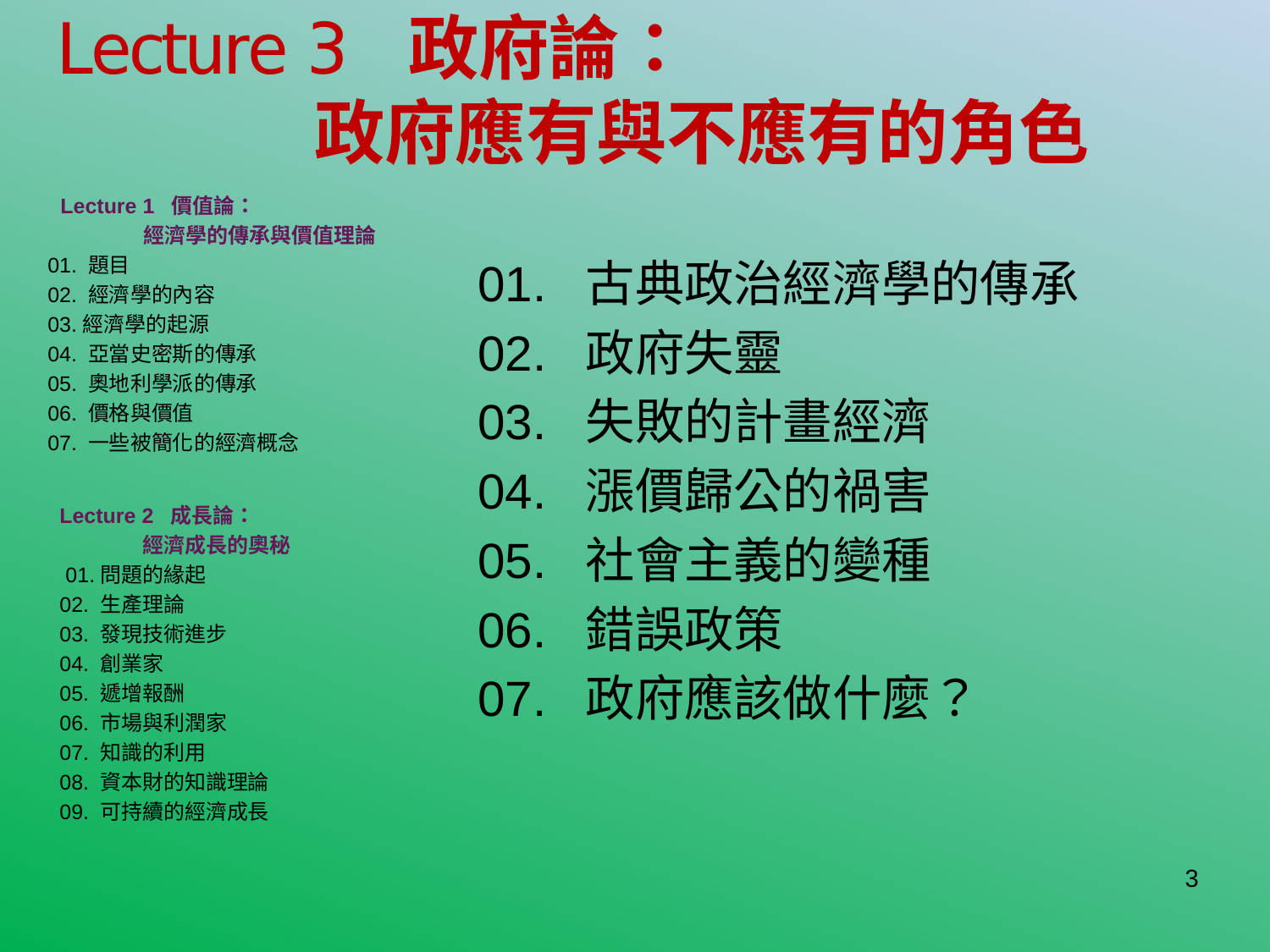

# Lecture 3  政府論： 政府應有與不應有的角色
Lecture 1  價值論：
                經濟學的傳承與價值理論
01. 題目
02. 經濟學的內容
03.經濟學的起源
04. 亞當史密斯的傳承
05. 奧地利學派的傳承
06. 價格與價值
07. 一些被簡化的經濟概念
01.  古典政治經濟學的傳承
02.  政府失靈
03.  失敗的計畫經濟
04.  漲價歸公的禍害
05.  社會主義的變種
06.  錯誤政策
07.  政府應該做什麼？
Lecture 2  成長論：
                經濟成長的奧秘
 01.問題的緣起
02. 生產理論
03. 發現技術進步
04. 創業家
05. 遞增報酬
06. 市場與利潤家
07. 知識的利用
08. 資本財的知識理論
09. 可持續的經濟成長
3